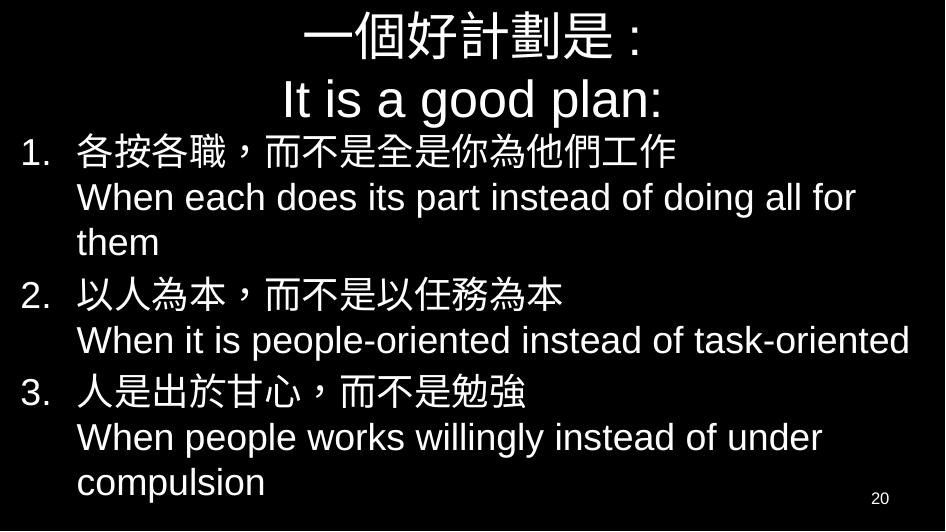

# 一個好計劃是: It is a good plan:
各按各職，而不是全是你為他們工作
When each does its part instead of doing all for them
以人為本，而不是以任務為本
When it is people-oriented instead of task-oriented
人是出於甘心，而不是勉強
When people works willingly instead of under compulsion
20